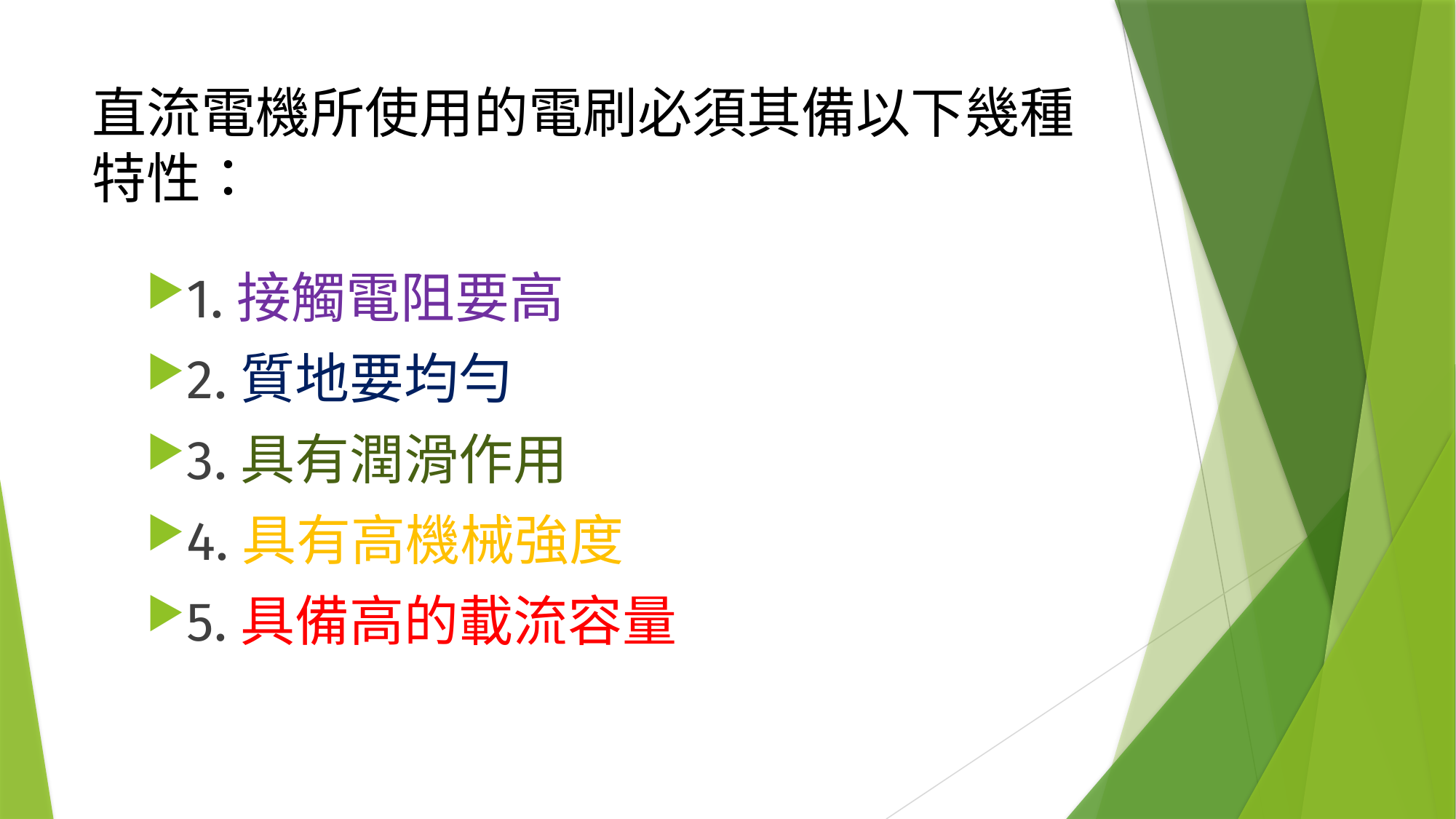

# 直流電機所使用的電刷必須其備以下幾種特性：
1.接觸電阻要高
2.質地要均勻
3.具有潤滑作用
4.具有高機械強度
5.具備高的載流容量